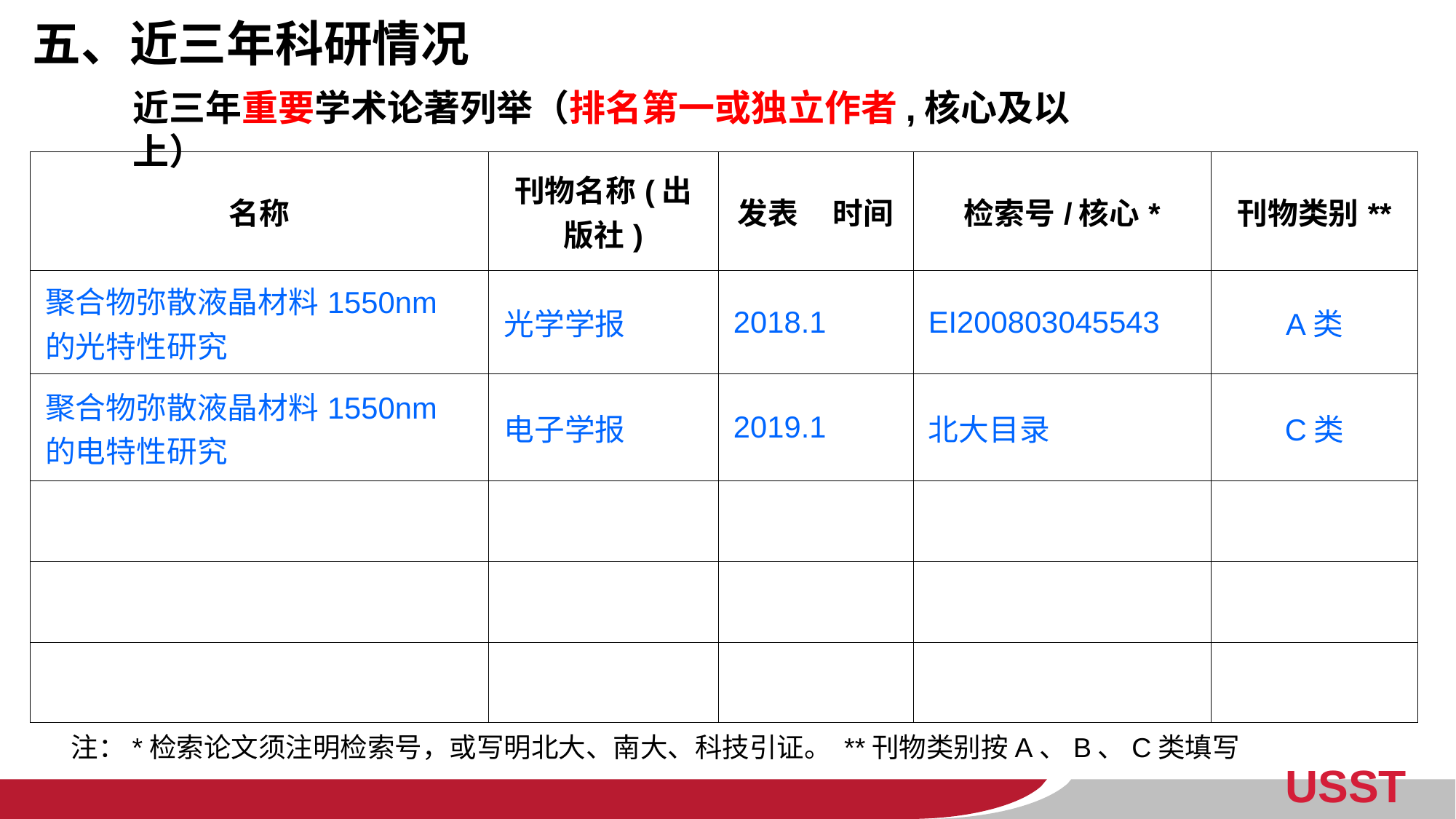

五、近三年科研情况
近三年重要学术论著列举（排名第一或独立作者,核心及以上）
| 名称 | 刊物名称(出版社) | 发表 时间 | 检索号/核心\* | 刊物类别\*\* |
| --- | --- | --- | --- | --- |
| 聚合物弥散液晶材料1550nm的光特性研究 | 光学学报 | 2018.1 | EI200803045543 | A类 |
| 聚合物弥散液晶材料1550nm的电特性研究 | 电子学报 | 2019.1 | 北大目录 | C类 |
|  |  |  |  |  |
|  |  |  |  |  |
|  |  |  |  |  |
注：*检索论文须注明检索号，或写明北大、南大、科技引证。 **刊物类别按A、B、C类填写